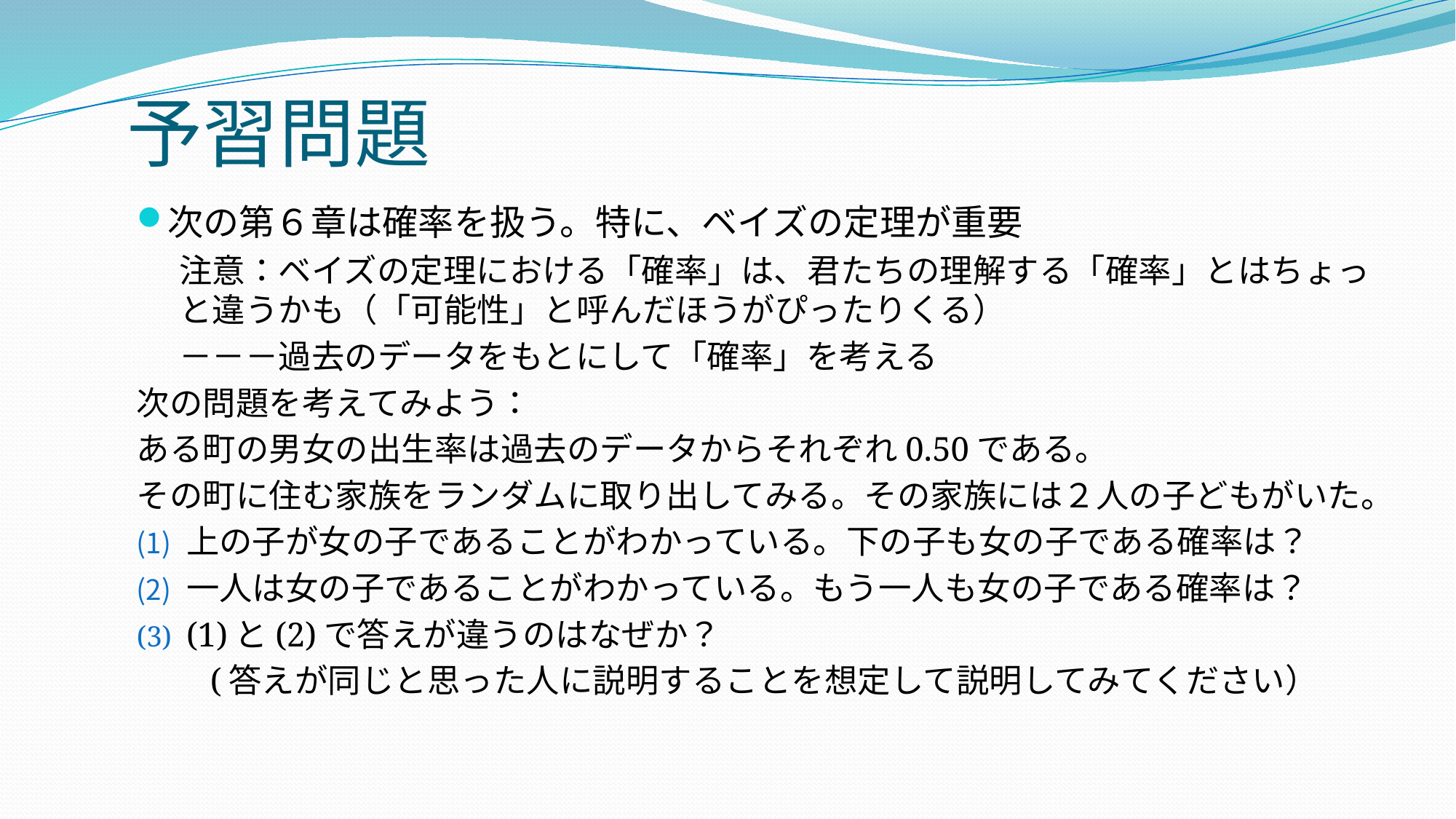

# 予習問題
次の第６章は確率を扱う。特に、ベイズの定理が重要
注意：ベイズの定理における「確率」は、君たちの理解する「確率」とはちょっと違うかも（「可能性」と呼んだほうがぴったりくる）
－－－過去のデータをもとにして「確率」を考える
次の問題を考えてみよう：
ある町の男女の出生率は過去のデータからそれぞれ0.50である。
その町に住む家族をランダムに取り出してみる。その家族には２人の子どもがいた。
上の子が女の子であることがわかっている。下の子も女の子である確率は？
一人は女の子であることがわかっている。もう一人も女の子である確率は？
(1)と(2)で答えが違うのはなぜか？
　　(答えが同じと思った人に説明することを想定して説明してみてください）